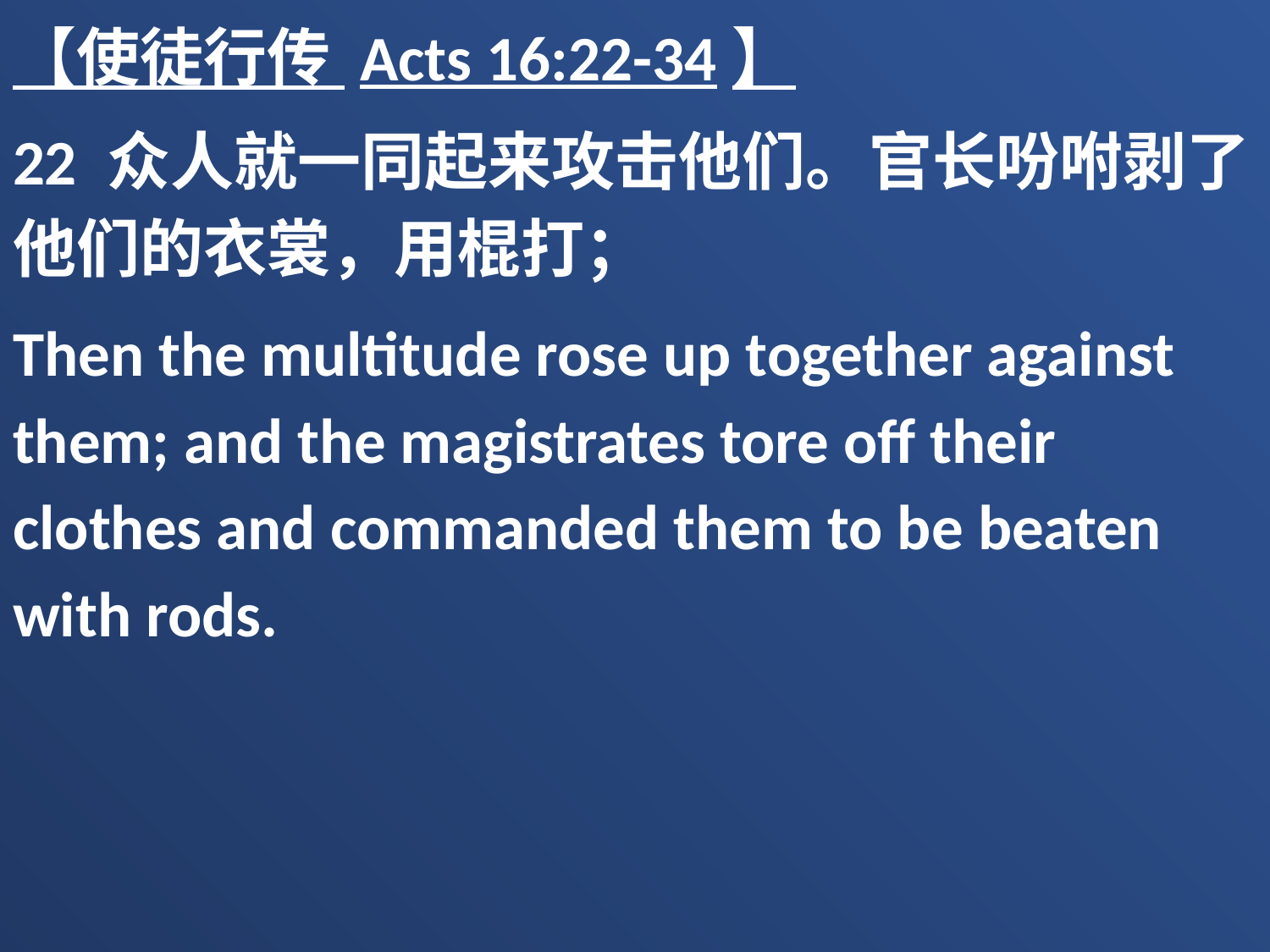

【使徒行传 Acts 16:22-34】
22 众人就一同起来攻击他们。官长吩咐剥了他们的衣裳，用棍打；
Then the multitude rose up together against them; and the magistrates tore off their clothes and commanded them to be beaten with rods.